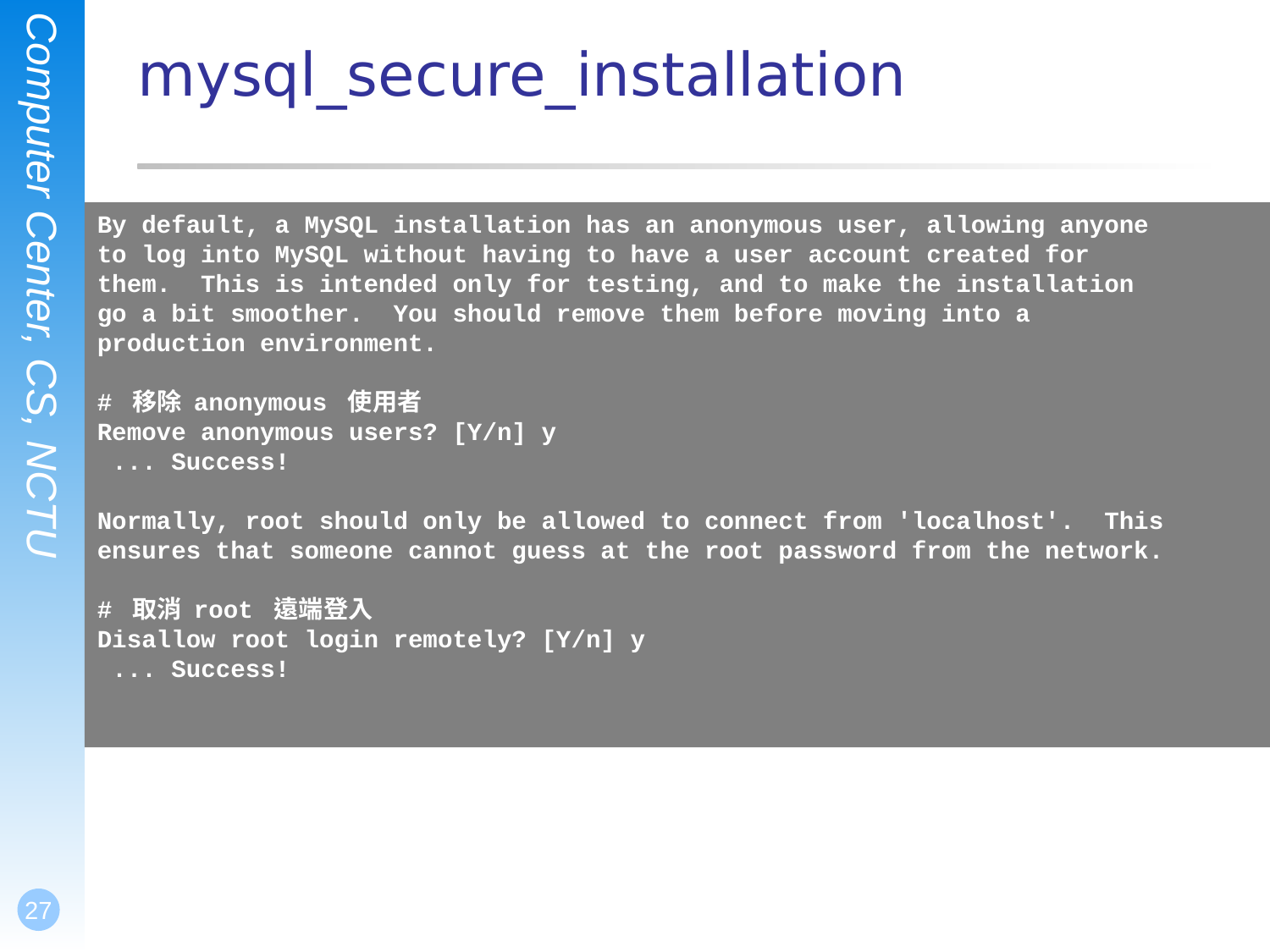

# mysql_secure_installation

By default, a MySQL installation has an anonymous user, allowing anyone
to log into MySQL without having to have a user account created for
them.  This is intended only for testing, and to make the installation
go a bit smoother.  You should remove them before moving into a
production environment.

# 移除 anonymous 使用者
Remove anonymous users? [Y/n] y
 ... Success!

Normally, root should only be allowed to connect from 'localhost'.  This
ensures that someone cannot guess at the root password from the network.

# 取消 root 遠端登入
Disallow root login remotely? [Y/n] y
 ... Success!